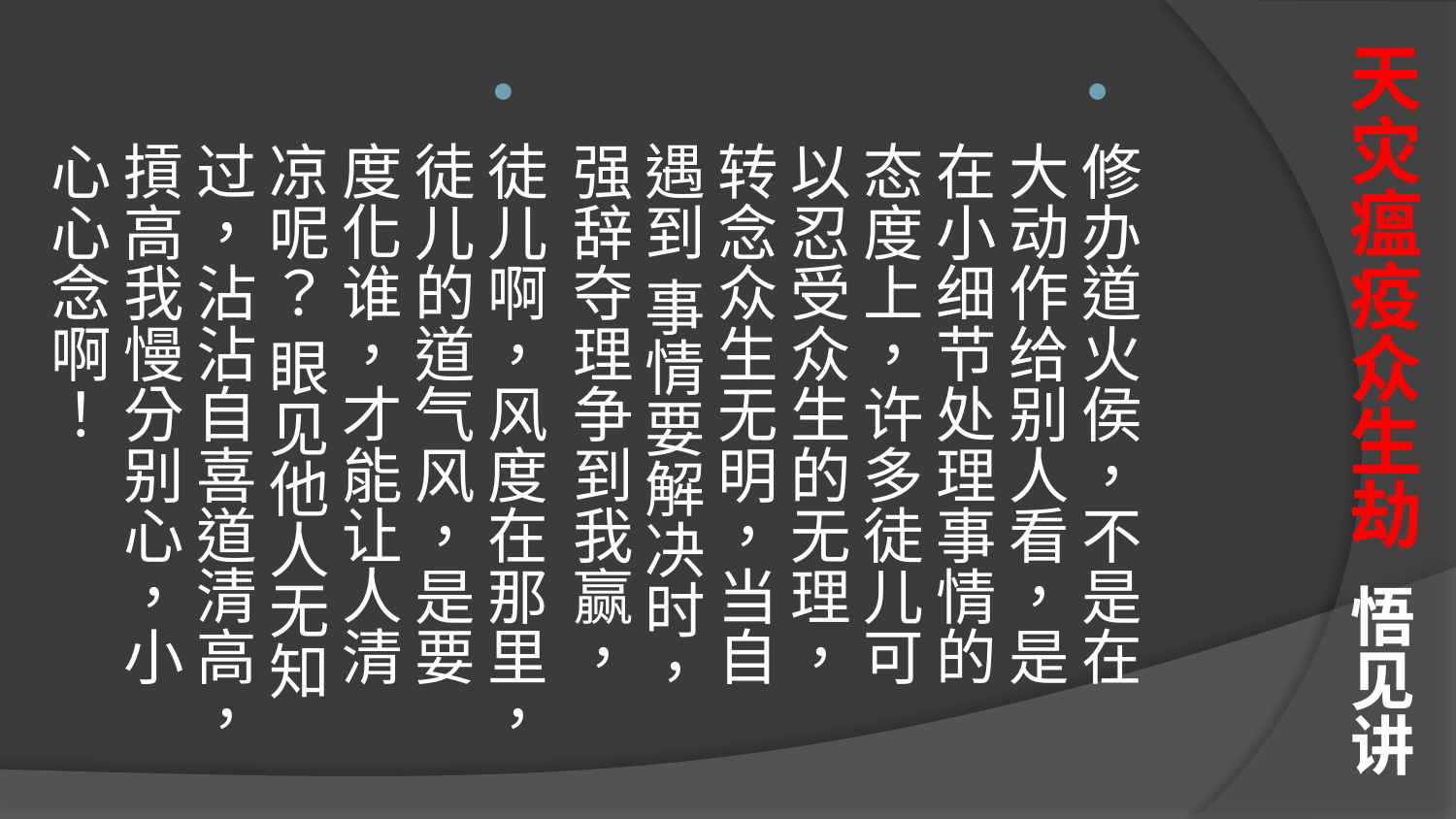

# 天灾瘟疫众生劫  悟见讲
修办道火侯，不是在大动作给别人看，是在小细节处理事情的态度上，许多徒儿可以忍受众生的无理，转念众生无明，当自遇到 事情要解决时，强辞夺理争到我赢，
徒儿啊，风度在那里，徒儿的道气风，是要度化谁，才能让人清凉呢？ 眼见他人无知过，沾沾自喜道清高，摃高我慢分别心，小心心念啊！